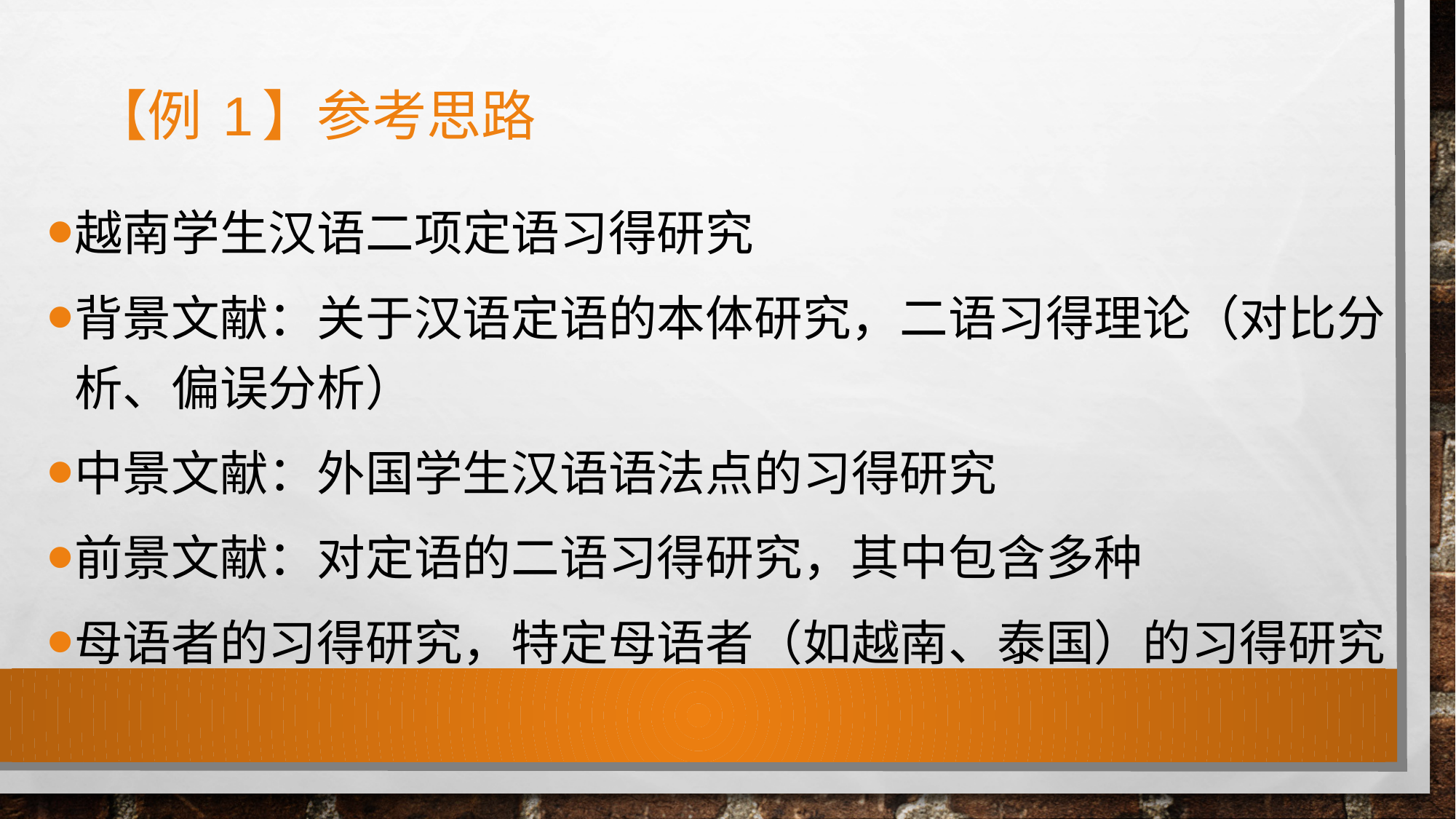

# 【例 1】参考思路
越南学生汉语二项定语习得研究
背景文献：关于汉语定语的本体研究，二语习得理论（对比分析、偏误分析）
中景文献：外国学生汉语语法点的习得研究
前景文献：对定语的二语习得研究，其中包含多种
母语者的习得研究，特定母语者（如越南、泰国）的习得研究